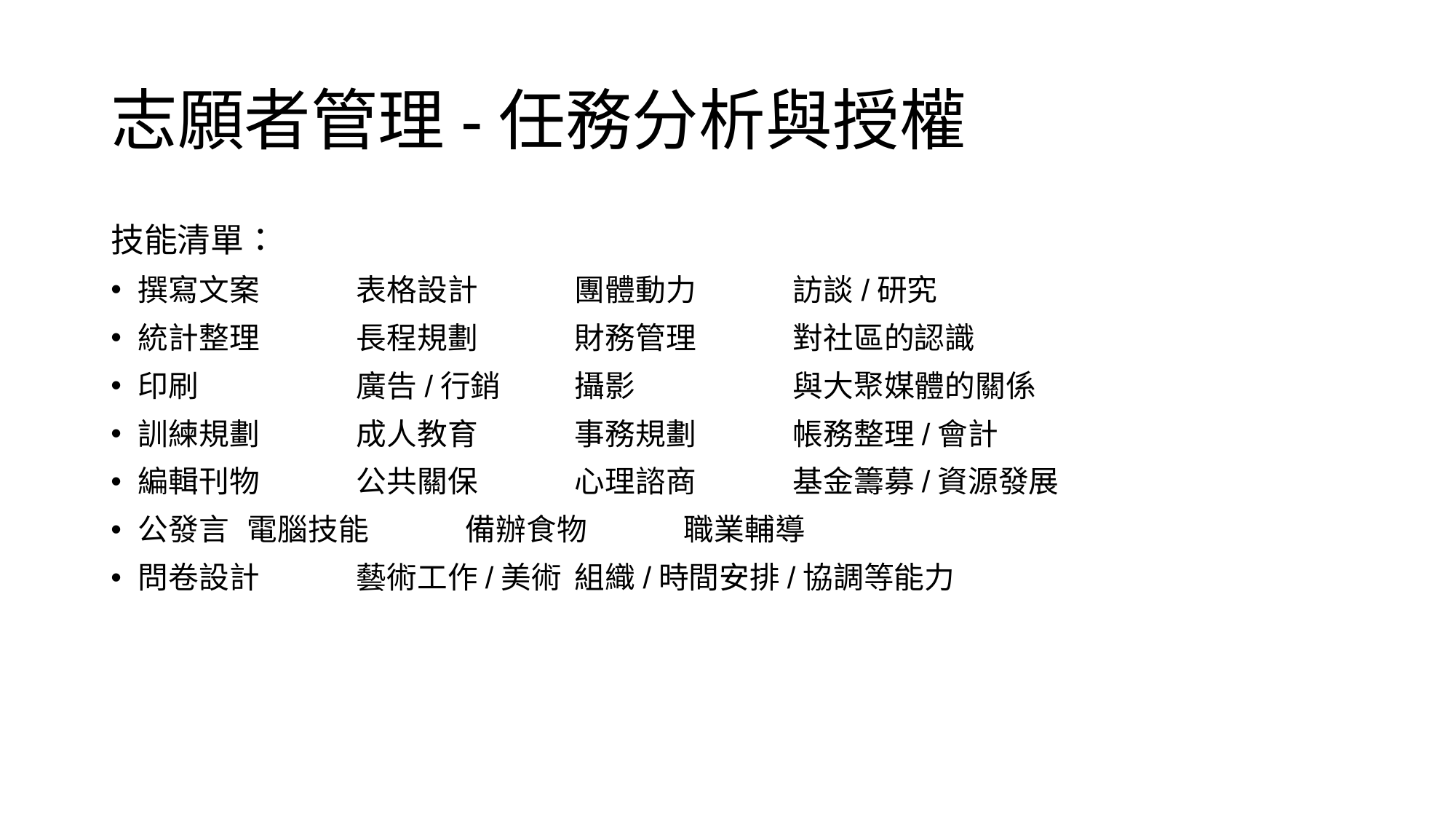

# 志願者管理-任務分析與授權
技能清單：
撰寫文案	表格設計	團體動力	訪談/研究
統計整理	長程規劃	財務管理	對社區的認識
印刷		廣告/行銷	攝影		與大聚媒體的關係
訓練規劃	成人教育	事務規劃	帳務整理/會計
編輯刊物	公共關保	心理諮商	基金籌募/資源發展
公發言	電腦技能	備辦食物	職業輔導
問卷設計	藝術工作/美術	組織/時間安排/協調等能力